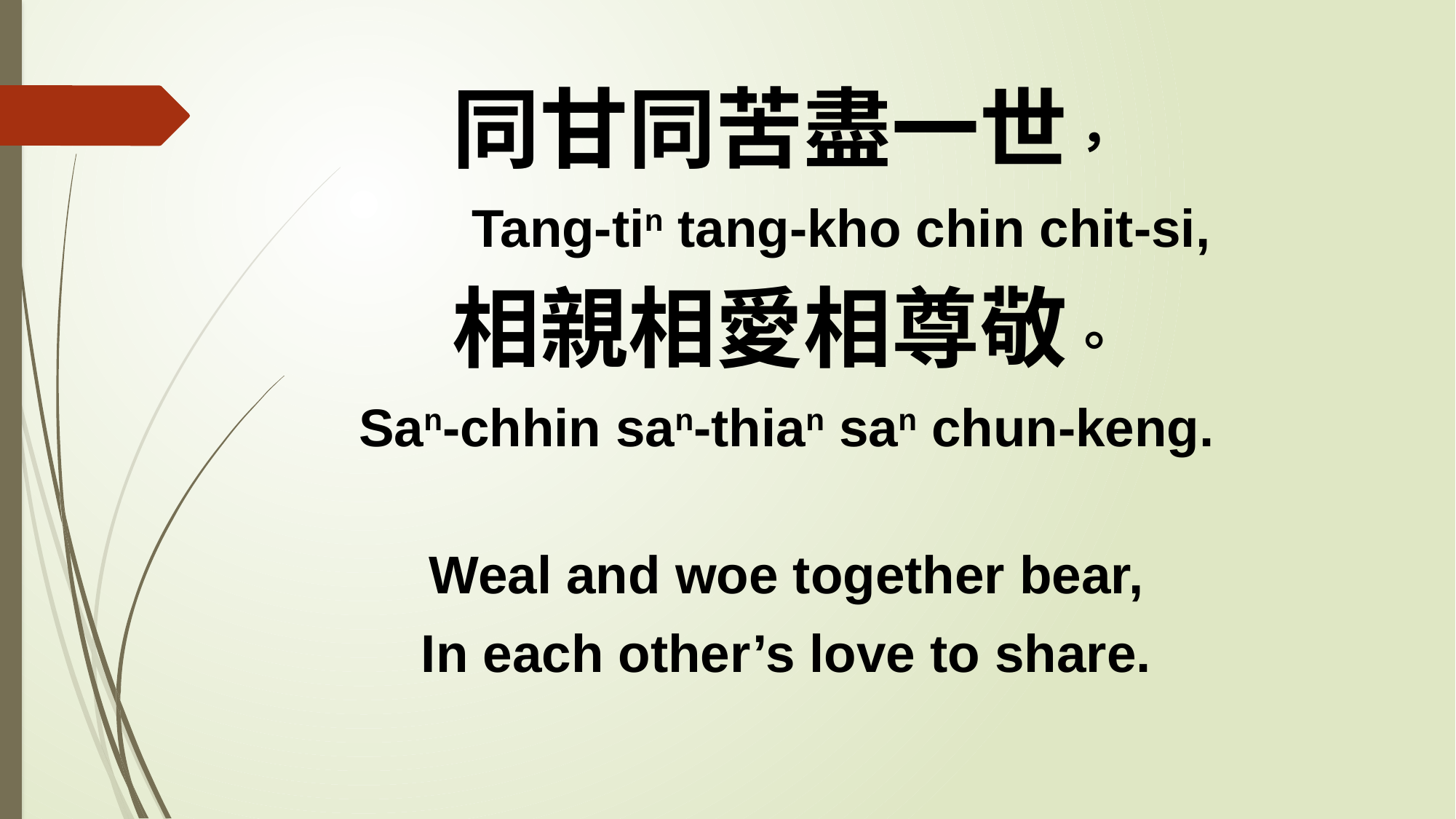

同甘同苦盡一世，
              Tang-tin tang-kho chin chit-si,
相親相愛相尊敬。
San-chhin san-thian san chun-keng.

Weal and woe together bear,
In each other’s love to share.